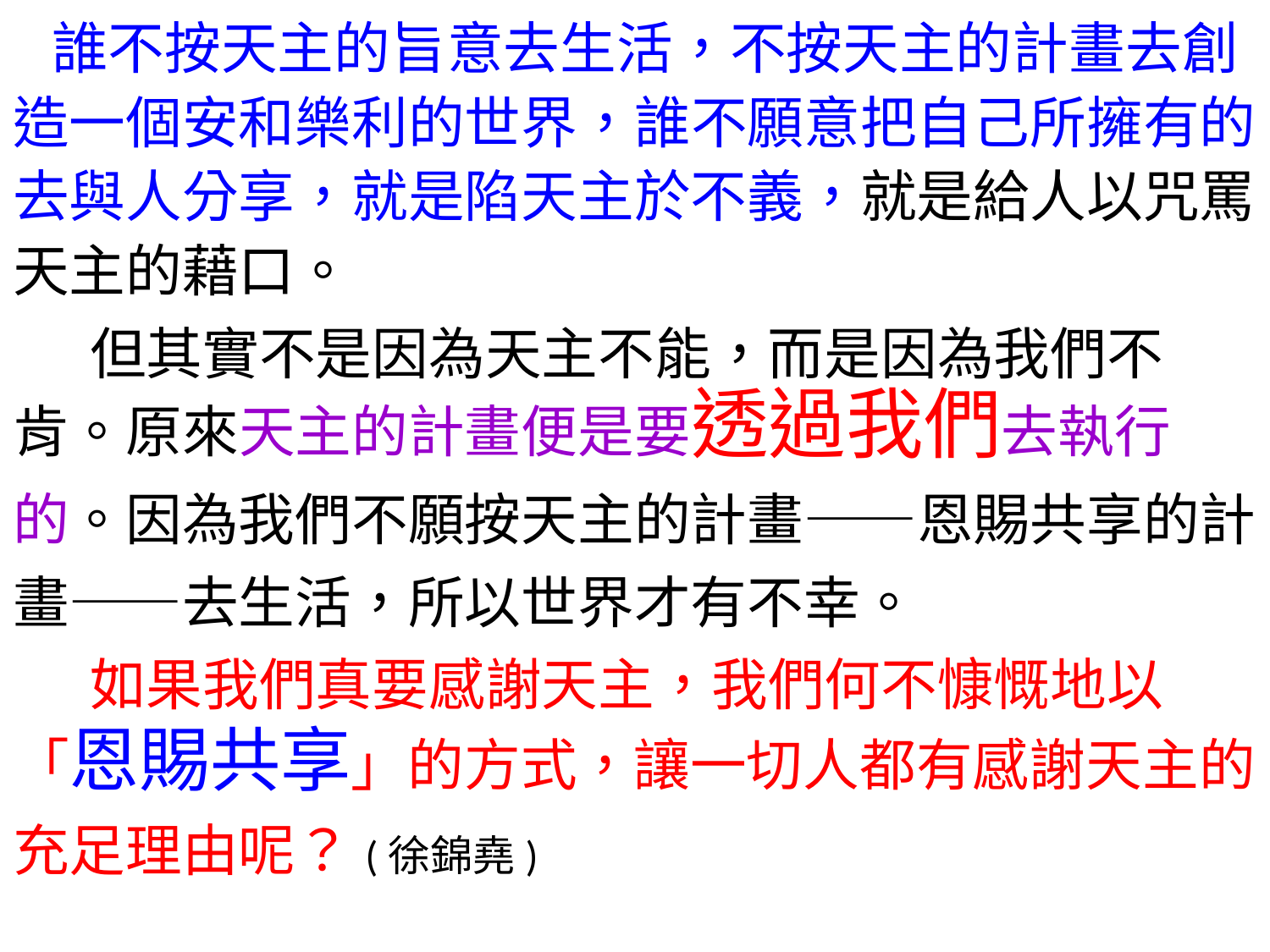

誰不按天主的旨意去生活，不按天主的計畫去創造一個安和樂利的世界，誰不願意把自己所擁有的去與人分享，就是陷天主於不義，就是給人以咒罵天主的藉口。
     但其實不是因為天主不能，而是因為我們不肯。原來天主的計畫便是要透過我們去執行的。因為我們不願按天主的計畫——恩賜共享的計畫——去生活，所以世界才有不幸。
     如果我們真要感謝天主，我們何不慷慨地以「恩賜共享」的方式，讓一切人都有感謝天主的充足理由呢？(徐錦堯)